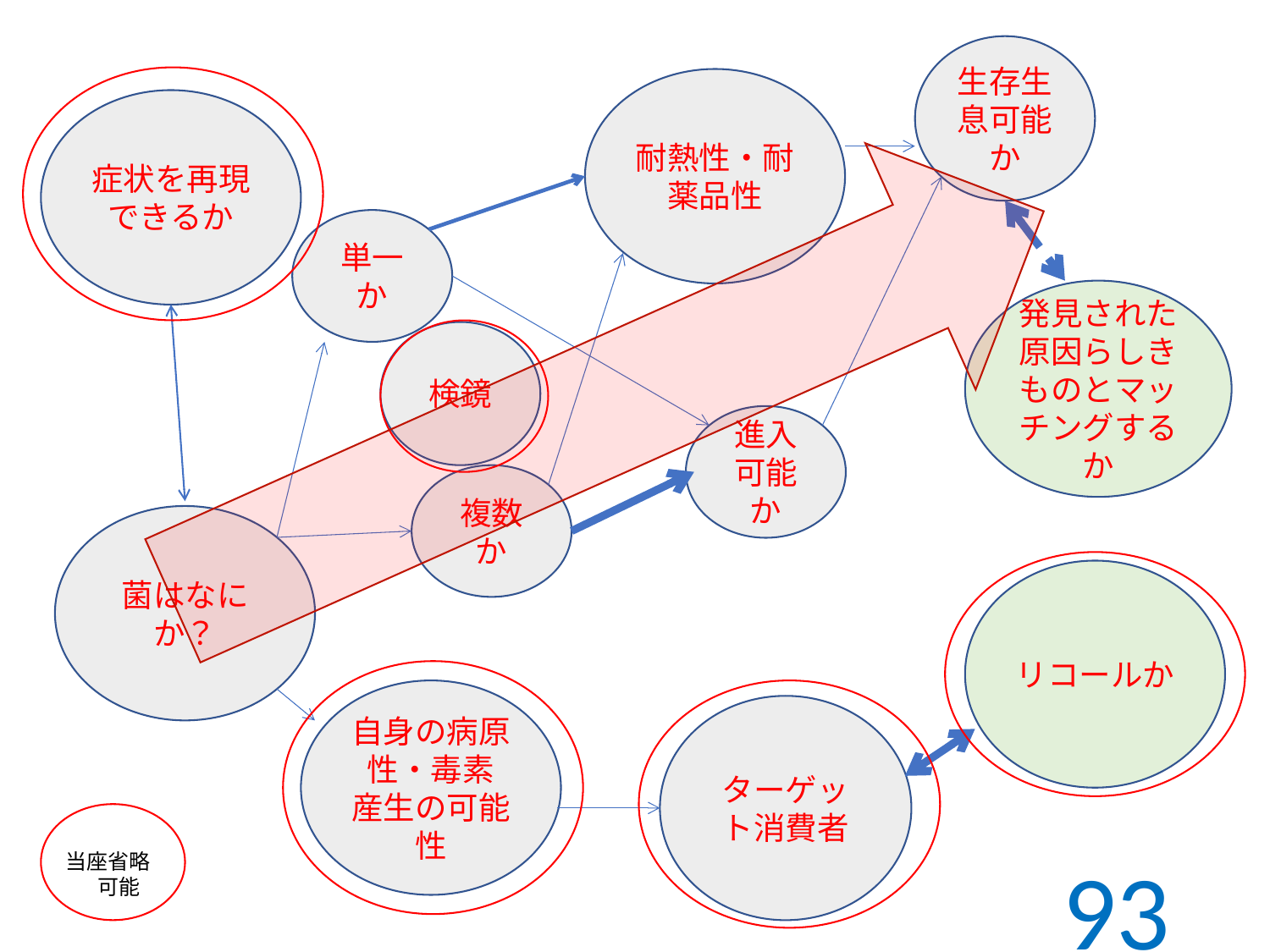

生存生息可能か

耐熱性・耐薬品性
症状を再現できるか
単一か

発見された原因らしきものとマッチングするか

検鏡
進入可能か
複数か
菌はなにか？

リコールか

自身の病原性・毒素
産生の可能性

ターゲット消費者

当座省略　可能
93